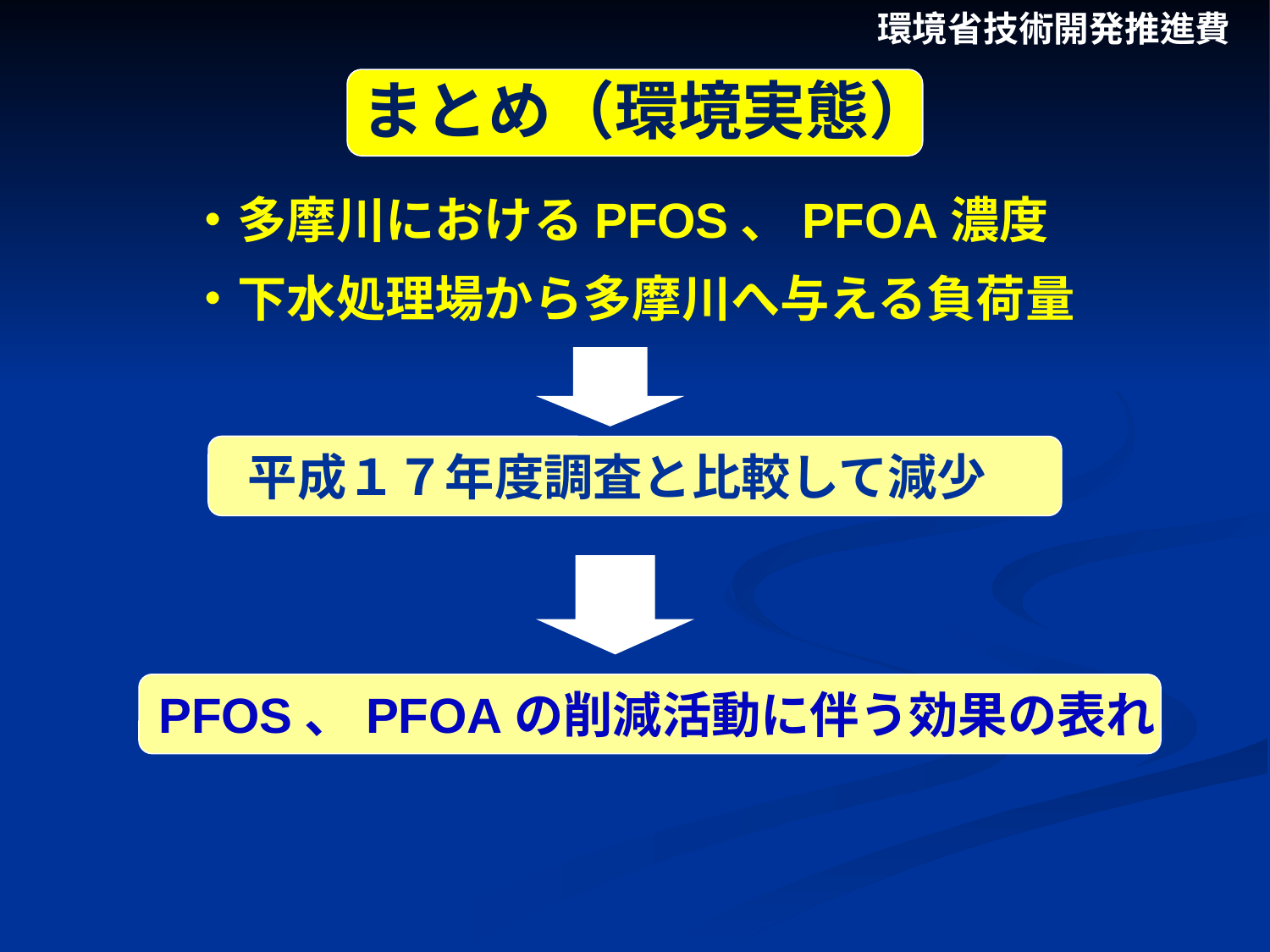

環境省技術開発推進費

まとめ（環境実態）
・多摩川におけるPFOS、PFOA濃度
・下水処理場から多摩川へ与える負荷量

平成１７年度調査と比較して減少

PFOS、PFOAの削減活動に伴う効果の表れ